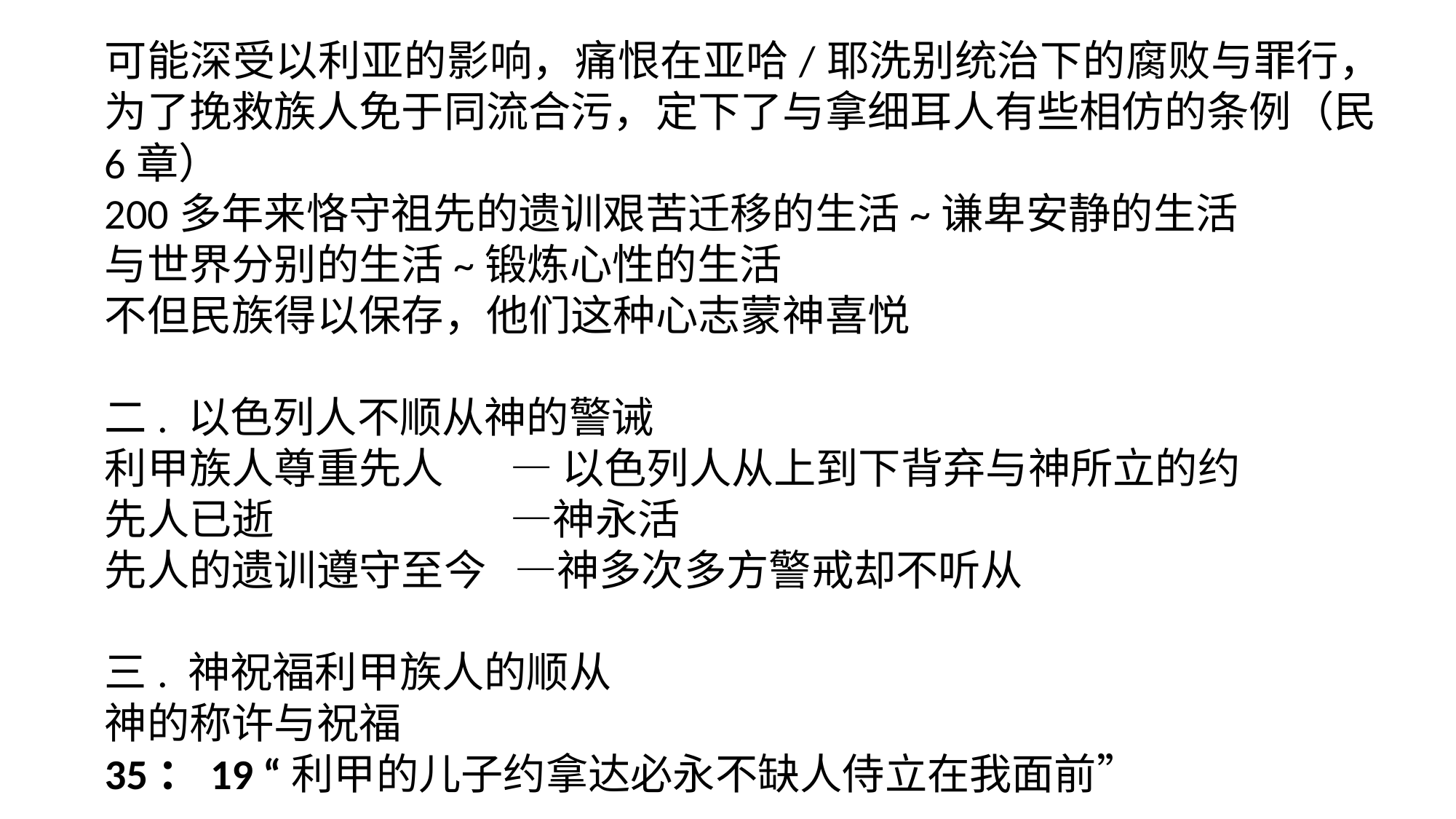

可能深受以利亚的影响，痛恨在亚哈/耶洗别统治下的腐败与罪行，为了挽救族人免于同流合污，定下了与拿细耳人有些相仿的条例（民6章）
200多年来恪守祖先的遗训艰苦迁移的生活~谦卑安静的生活
与世界分别的生活~锻炼心性的生活
不但民族得以保存，他们这种心志蒙神喜悦

二. 以色列人不顺从神的警诫
利甲族人尊重先人       — 以色列人从上到下背弃与神所立的约
先人已逝                         —神永活
先人的遗训遵守至今   —神多次多方警戒却不听从

三. 神祝福利甲族人的顺从
神的称许与祝福
35：19 “利甲的儿子约拿达必永不缺人侍立在我面前”